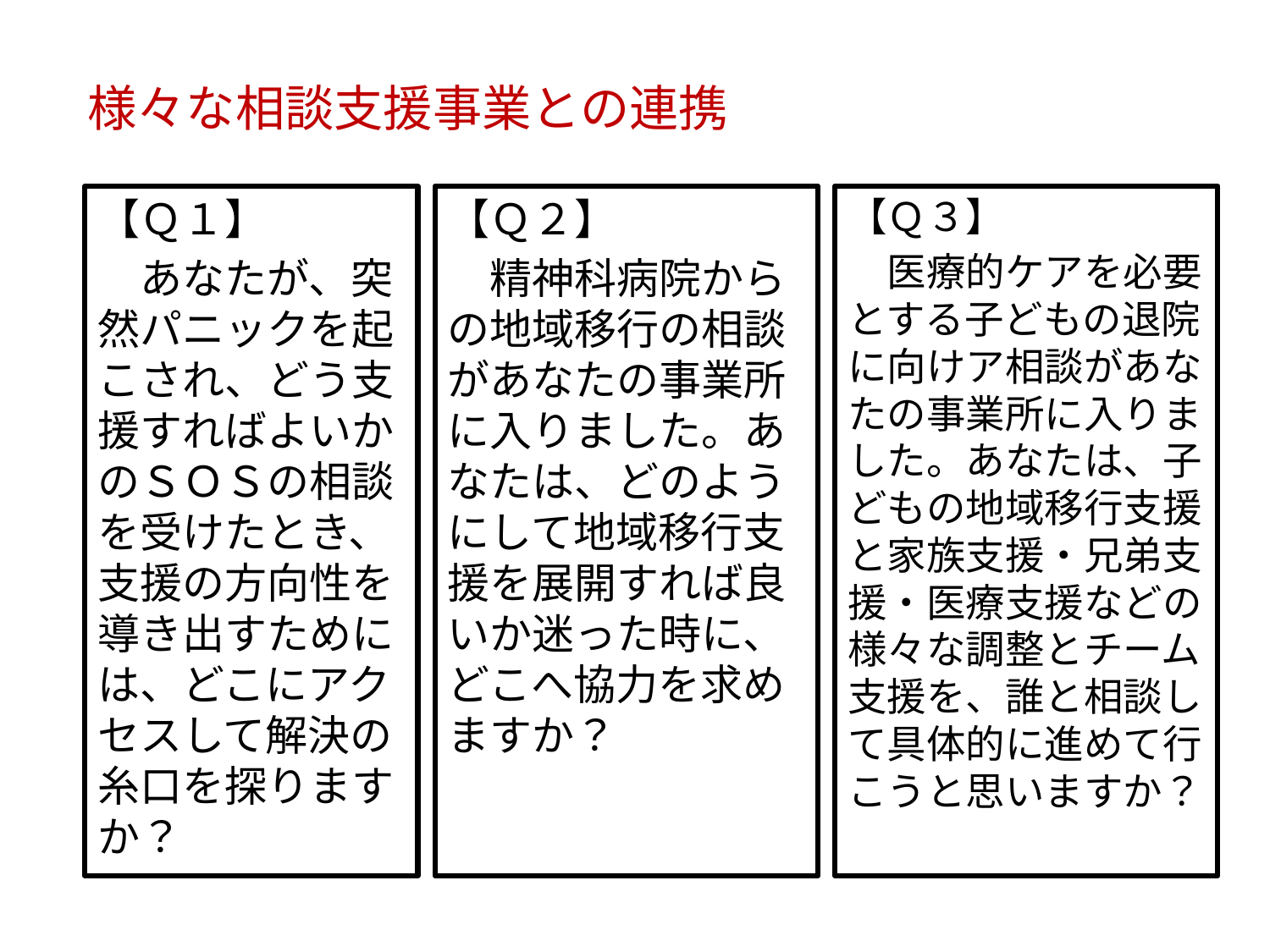

# 様々な相談支援事業との連携
【Ｑ１】
　あなたが、突然パニックを起こされ、どう支援すればよいかのＳＯＳの相談を受けたとき、支援の方向性を導き出すためには、どこにアクセスして解決の糸口を探りますか？
【Ｑ２】
　精神科病院からの地域移行の相談があなたの事業所に入りました。あなたは、どのようにして地域移行支援を展開すれば良いか迷った時に、どこへ協力を求めますか？
【Ｑ３】
　医療的ケアを必要とする子どもの退院に向けア相談があなたの事業所に入りました。あなたは、子どもの地域移行支援と家族支援・兄弟支援・医療支援などの様々な調整とチーム支援を、誰と相談して具体的に進めて行こうと思いますか？